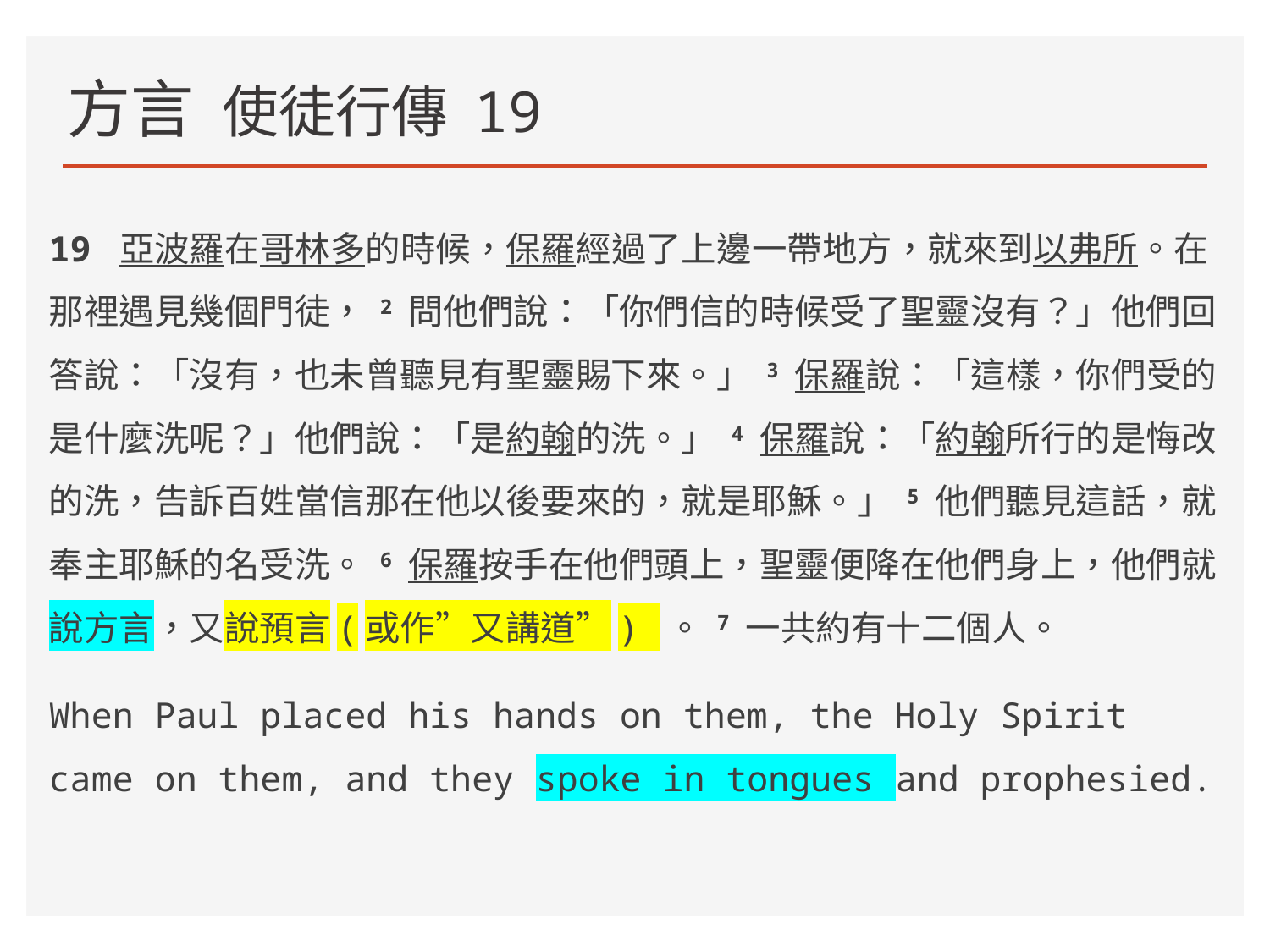

# 方言  使徒行傳 19
19 亞波羅在哥林多的時候，保羅經過了上邊一帶地方，就來到以弗所。在那裡遇見幾個門徒， 2 問他們說：「你們信的時候受了聖靈沒有？」他們回答說：「沒有，也未曾聽見有聖靈賜下來。」 3 保羅說：「這樣，你們受的是什麼洗呢？」他們說：「是約翰的洗。」 4 保羅說：「約翰所行的是悔改的洗，告訴百姓當信那在他以後要來的，就是耶穌。」 5 他們聽見這話，就奉主耶穌的名受洗。 6 保羅按手在他們頭上，聖靈便降在他們身上，他們就說方言，又說預言(或作”又講道”) 。 7 一共約有十二個人。
When Paul placed his hands on them, the Holy Spirit came on them, and they spoke in tongues and prophesied.